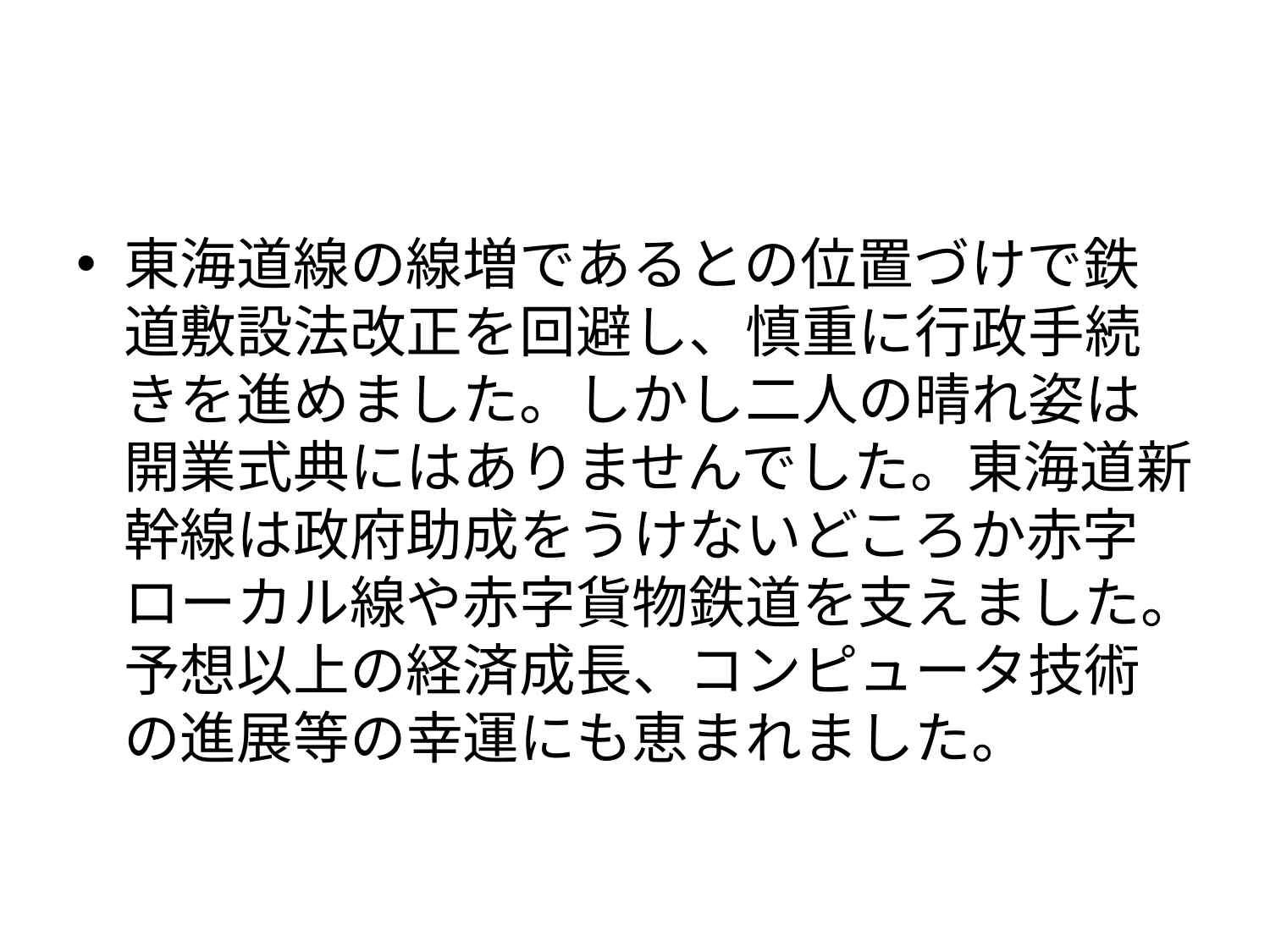

#
東海道線の線増であるとの位置づけで鉄道敷設法改正を回避し、慎重に行政手続きを進めました。しかし二人の晴れ姿は開業式典にはありませんでした。東海道新幹線は政府助成をうけないどころか赤字ローカル線や赤字貨物鉄道を支えました。予想以上の経済成長、コンピュータ技術の進展等の幸運にも恵まれました。